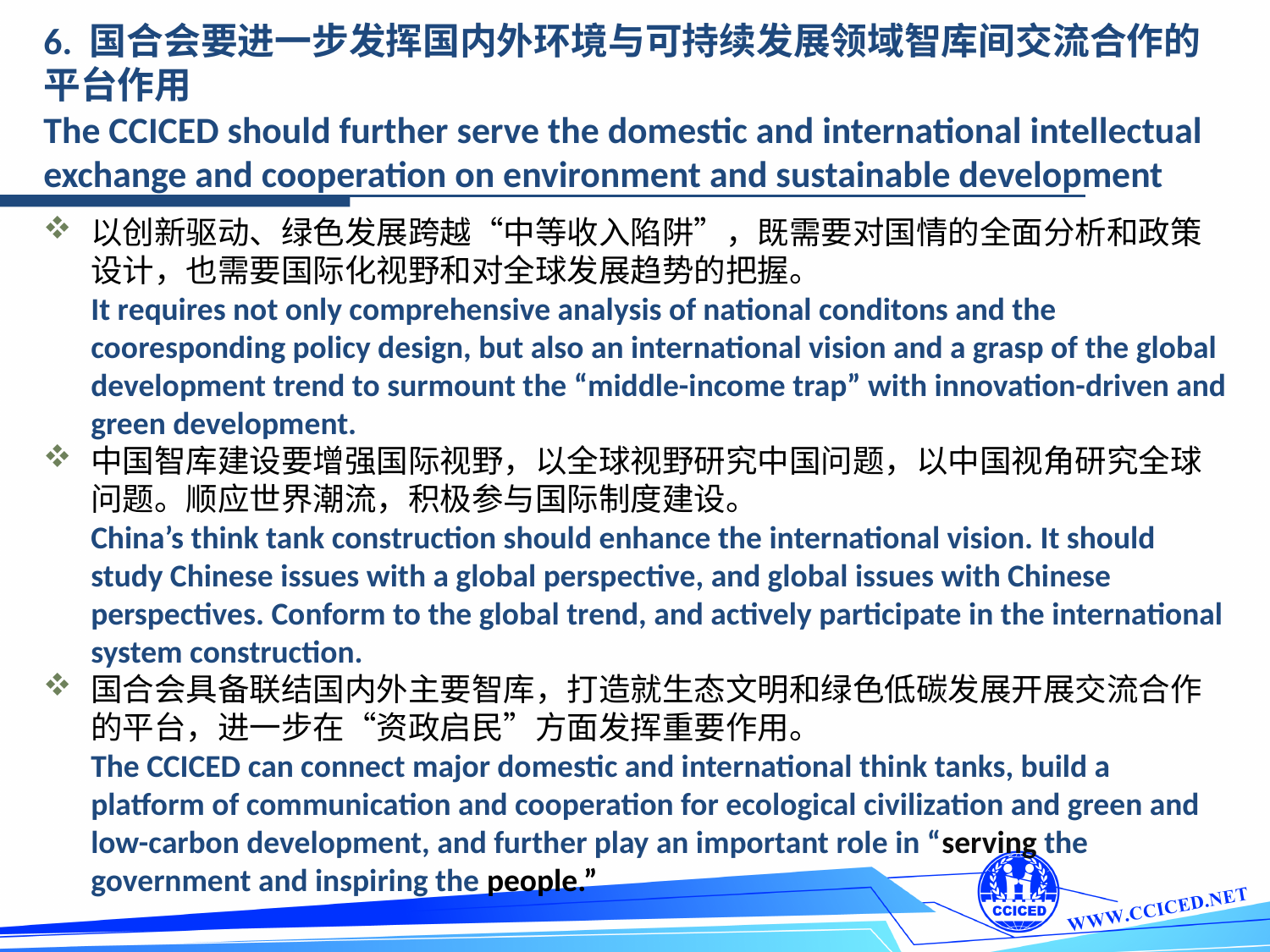

6. 国合会要进一步发挥国内外环境与可持续发展领域智库间交流合作的平台作用
The CCICED should further serve the domestic and international intellectual exchange and cooperation on environment and sustainable development
以创新驱动、绿色发展跨越“中等收入陷阱”，既需要对国情的全面分析和政策设计，也需要国际化视野和对全球发展趋势的把握。
It requires not only comprehensive analysis of national conditons and the cooresponding policy design, but also an international vision and a grasp of the global development trend to surmount the “middle-income trap” with innovation-driven and green development.
中国智库建设要增强国际视野，以全球视野研究中国问题，以中国视角研究全球问题。顺应世界潮流，积极参与国际制度建设。
China’s think tank construction should enhance the international vision. It should study Chinese issues with a global perspective, and global issues with Chinese perspectives. Conform to the global trend, and actively participate in the international system construction.
国合会具备联结国内外主要智库，打造就生态文明和绿色低碳发展开展交流合作的平台，进一步在“资政启民”方面发挥重要作用。
The CCICED can connect major domestic and international think tanks, build a platform of communication and cooperation for ecological civilization and green and low-carbon development, and further play an important role in “serving the government and inspiring the people.”